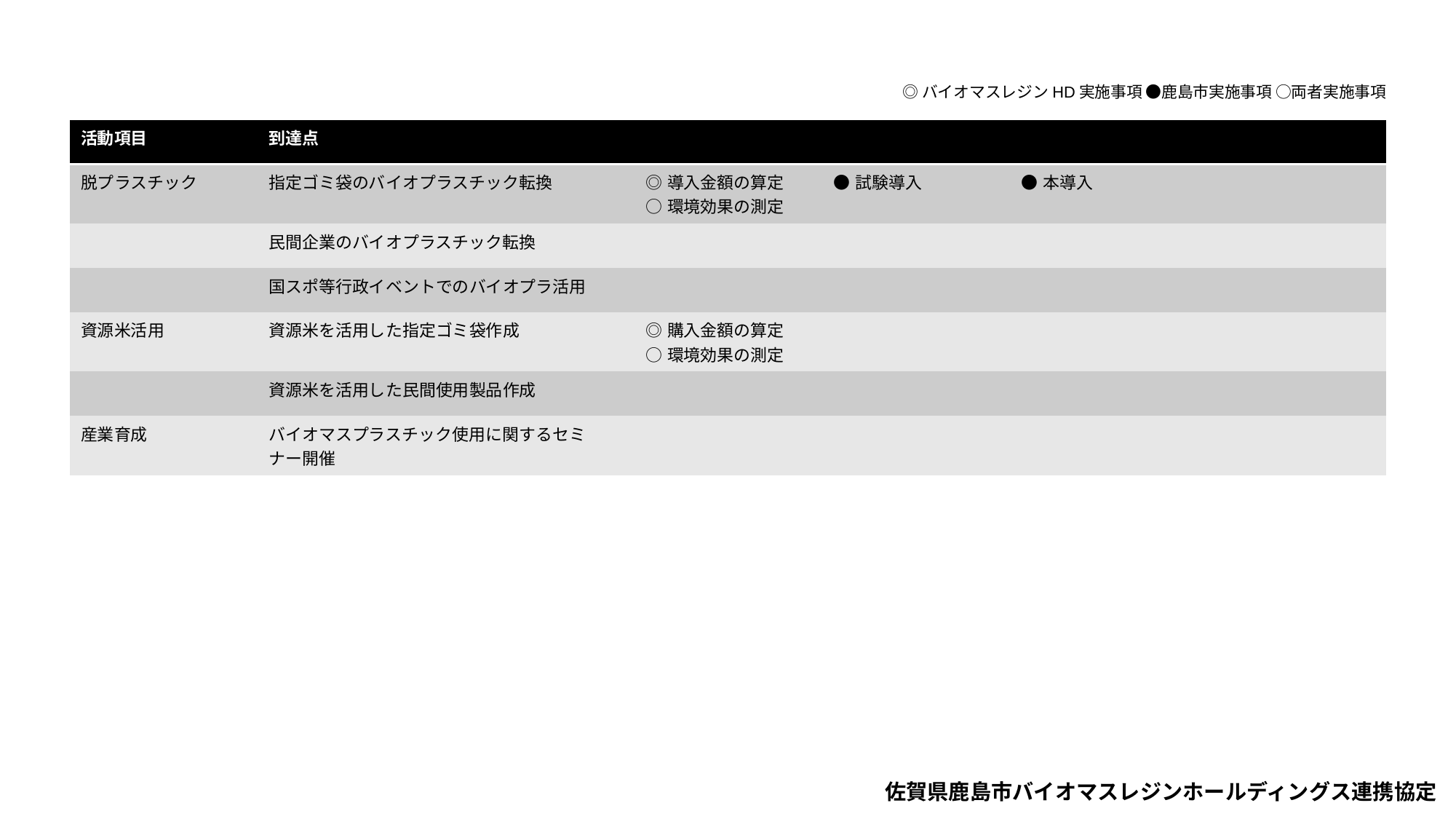

◎バイオマスレジンHD実施事項 ●鹿島市実施事項 ○両者実施事項
| 活動項目 | 到達点 |  |  |  |  |  |
| --- | --- | --- | --- | --- | --- | --- |
| 脱プラスチック | 指定ゴミ袋のバイオプラスチック転換 |  | ◎導入金額の算定 ○環境効果の測定 | ●試験導入 | ●本導入 |  |
|  | 民間企業のバイオプラスチック転換 |  |  |  |  |  |
|  | 国スポ等行政イベントでのバイオプラ活用 |  |  |  |  |  |
| 資源米活用 | 資源米を活用した指定ゴミ袋作成 |  | ◎購入金額の算定 ○環境効果の測定 |  |  |  |
|  | 資源米を活用した民間使用製品作成 |  |  |  |  |  |
| 産業育成 | バイオマスプラスチック使用に関するセミナー開催 |  |  |  |  |  |

佐賀県鹿島市バイオマスレジンホールディングス連携協定